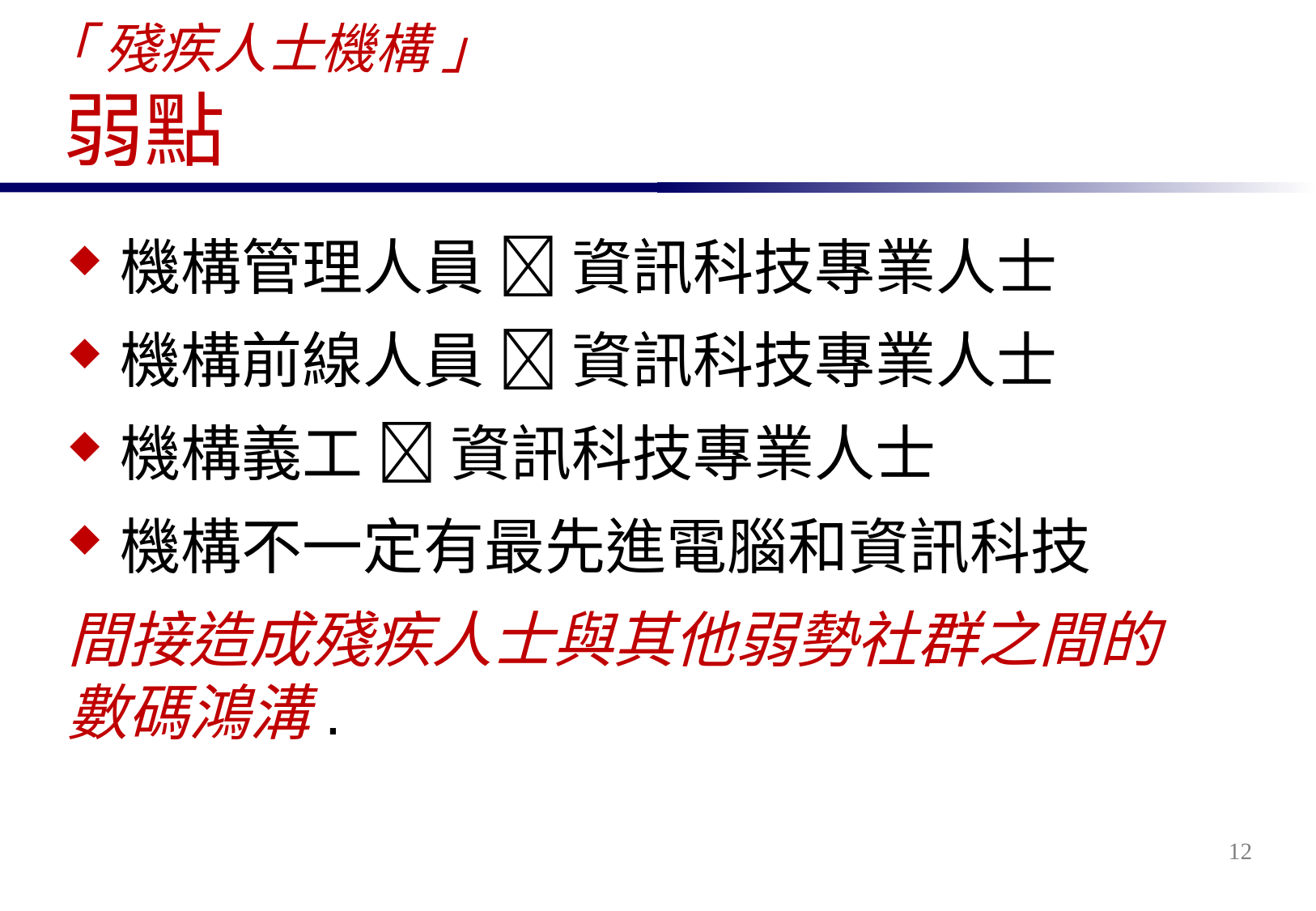

# 「 殘疾人士機構 」 弱點
機構管理人員 ≠ 資訊科技專業人士
機構前線人員 ≠ 資訊科技專業人士
機構義工 ≠ 資訊科技專業人士
機構不一定有最先進電腦和資訊科技
間接造成殘疾人士與其他弱勢社群之間的數碼鴻溝.
12